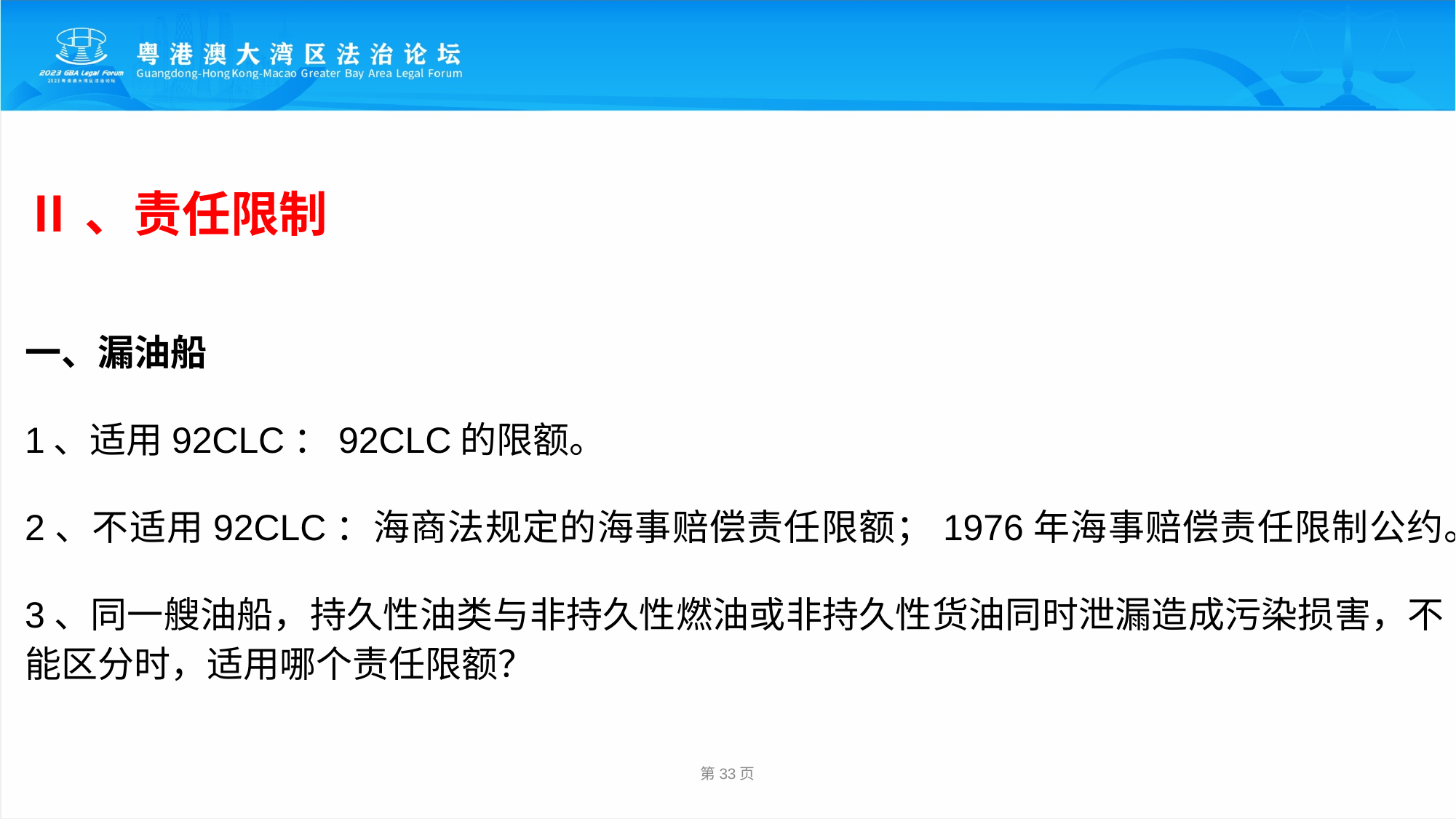

Ⅱ、责任限制

一、漏油船

1、适用92CLC：92CLC的限额。

2、不适用92CLC：海商法规定的海事赔偿责任限额；1976年海事赔偿责任限制公约。

3、同一艘油船，持久性油类与非持久性燃油或非持久性货油同时泄漏造成污染损害，不能区分时，适用哪个责任限额？
第33页